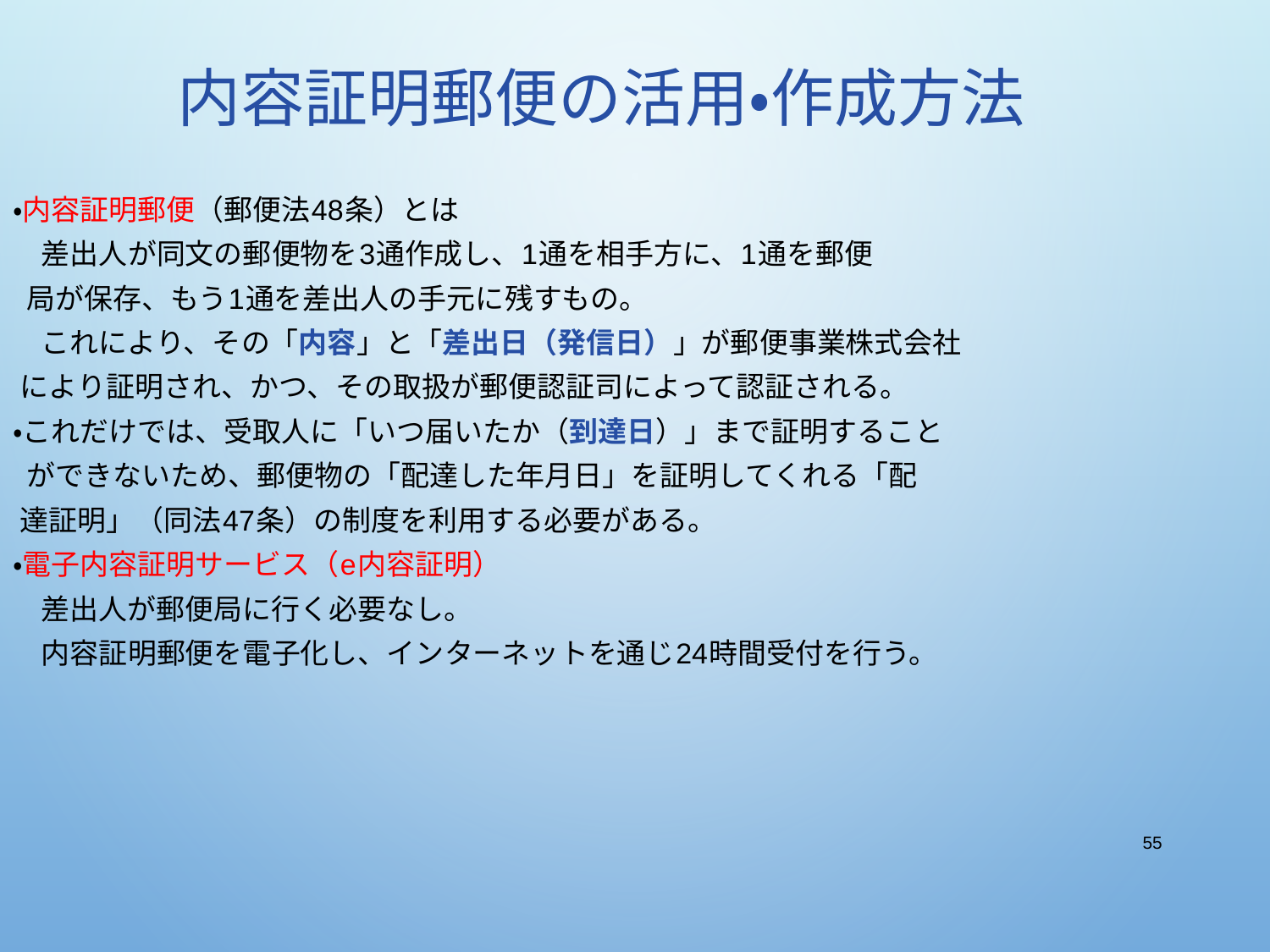

# 内容証明郵便の活用・作成方法
・内容証明郵便（郵便法48条）とは
　差出人が同文の郵便物を3通作成し、1通を相手方に、1通を郵便
  局が保存、もう1通を差出人の手元に残すもの。
　これにより、その「内容」と「差出日（発信日）」が郵便事業株式会社
 により証明され、かつ、その取扱が郵便認証司によって認証される。
・これだけでは、受取人に「いつ届いたか（到達日）」まで証明すること
  ができないため、郵便物の「配達した年月日」を証明してくれる「配
 達証明」（同法47条）の制度を利用する必要がある。
・電子内容証明サービス（e内容証明）
　差出人が郵便局に行く必要なし。
　内容証明郵便を電子化し、インターネットを通じ24時間受付を行う。

55